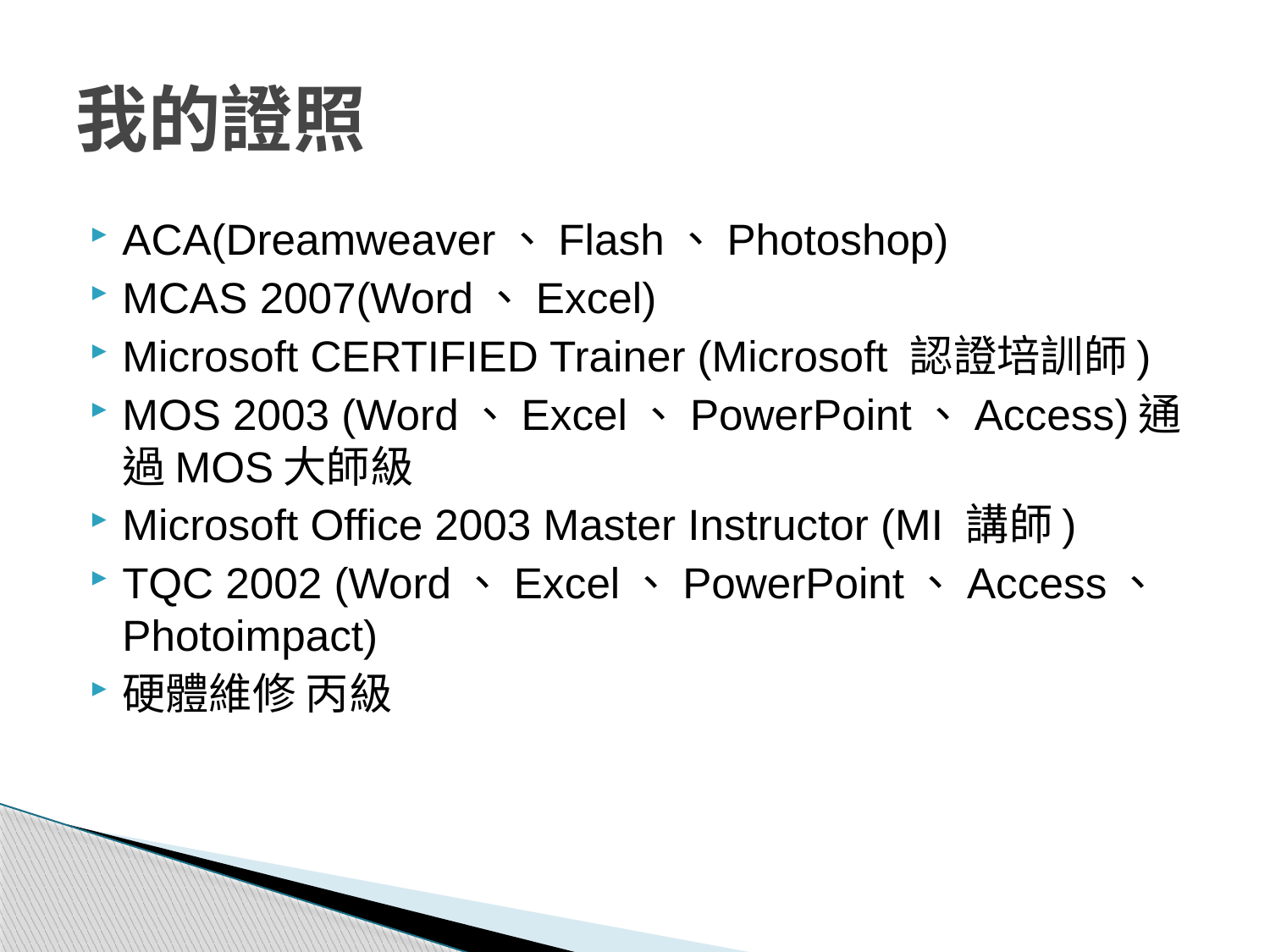

# 我的證照
ACA(Dreamweaver、Flash、Photoshop)
MCAS 2007(Word、Excel)
Microsoft CERTIFIED Trainer (Microsoft 認證培訓師)
MOS 2003 (Word、Excel、PowerPoint、Access)通過MOS大師級
Microsoft Office 2003 Master Instructor (MI 講師)
TQC 2002 (Word、Excel、PowerPoint、Access、Photoimpact)
硬體維修 丙級